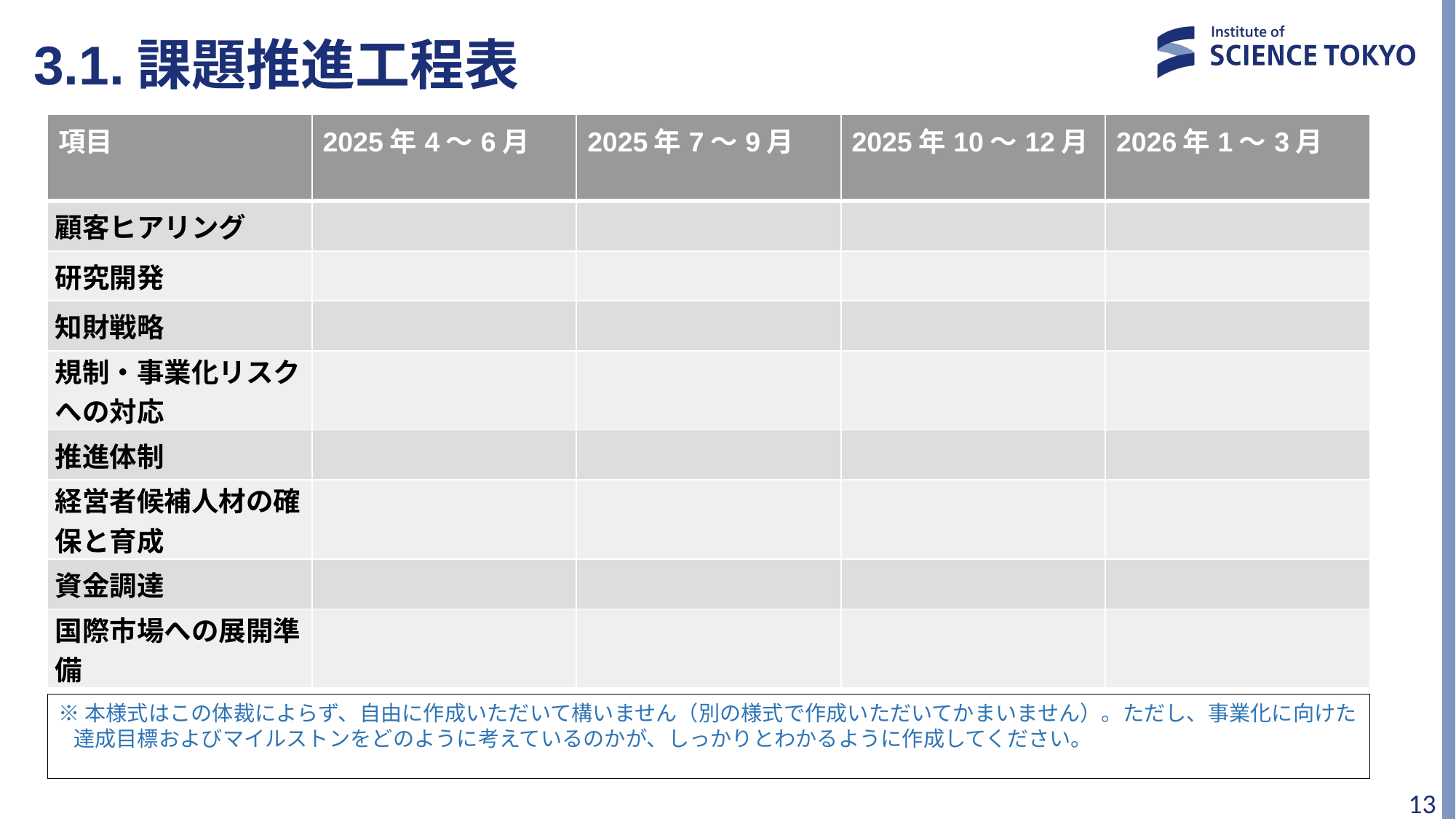

# 3.1.課題推進工程表
| 項目 | 2025年4～6月 | 2025年7～9月 | 2025年10～12月 | 2026年1～3月 |
| --- | --- | --- | --- | --- |
| 顧客ヒアリング |  |  |  |  |
| 研究開発 |  |  |  |  |
| 知財戦略 |  |  |  |  |
| 規制・事業化リスクへの対応 |  |  |  |  |
| 推進体制 |  |  |  |  |
| 経営者候補人材の確保と育成 |  |  |  |  |
| 資金調達 |  |  |  |  |
| 国際市場への展開準備 |  |  |  |  |
※本様式はこの体裁によらず、自由に作成いただいて構いません（別の様式で作成いただいてかまいません）。ただし、事業化に向けた達成目標およびマイルストンをどのように考えているのかが、しっかりとわかるように作成してください。
13